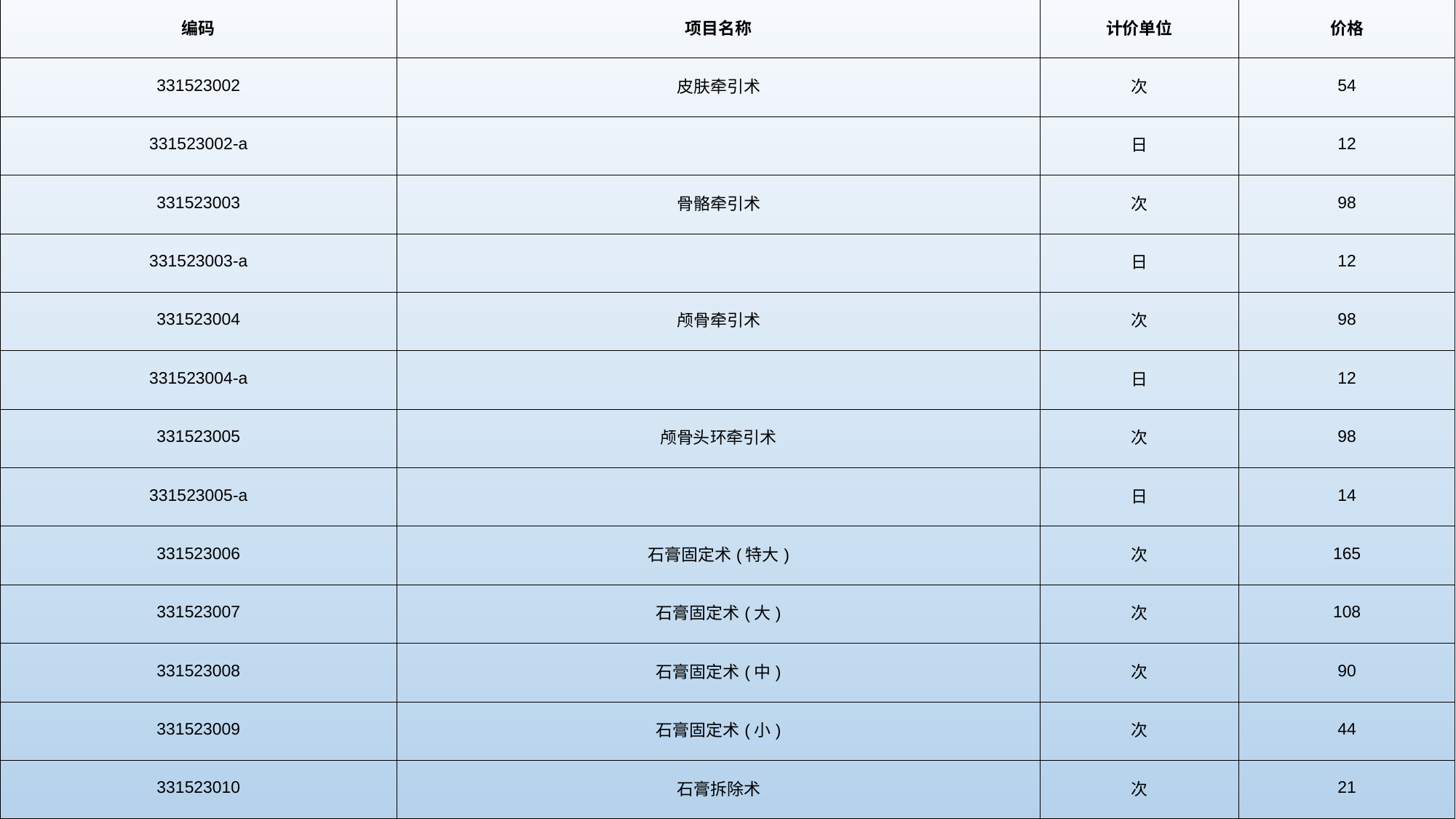

| 编码 | 项目名称 | 计价单位 | 价格 |
| --- | --- | --- | --- |
| 331523002 | 皮肤牵引术 | 次 | 54 |
| 331523002-a |  | 日 | 12 |
| 331523003 | 骨骼牵引术 | 次 | 98 |
| 331523003-a |  | 日 | 12 |
| 331523004 | 颅骨牵引术 | 次 | 98 |
| 331523004-a |  | 日 | 12 |
| 331523005 | 颅骨头环牵引术 | 次 | 98 |
| 331523005-a |  | 日 | 14 |
| 331523006 | 石膏固定术(特大) | 次 | 165 |
| 331523007 | 石膏固定术(大) | 次 | 108 |
| 331523008 | 石膏固定术(中) | 次 | 90 |
| 331523009 | 石膏固定术(小) | 次 | 44 |
| 331523010 | 石膏拆除术 | 次 | 21 |